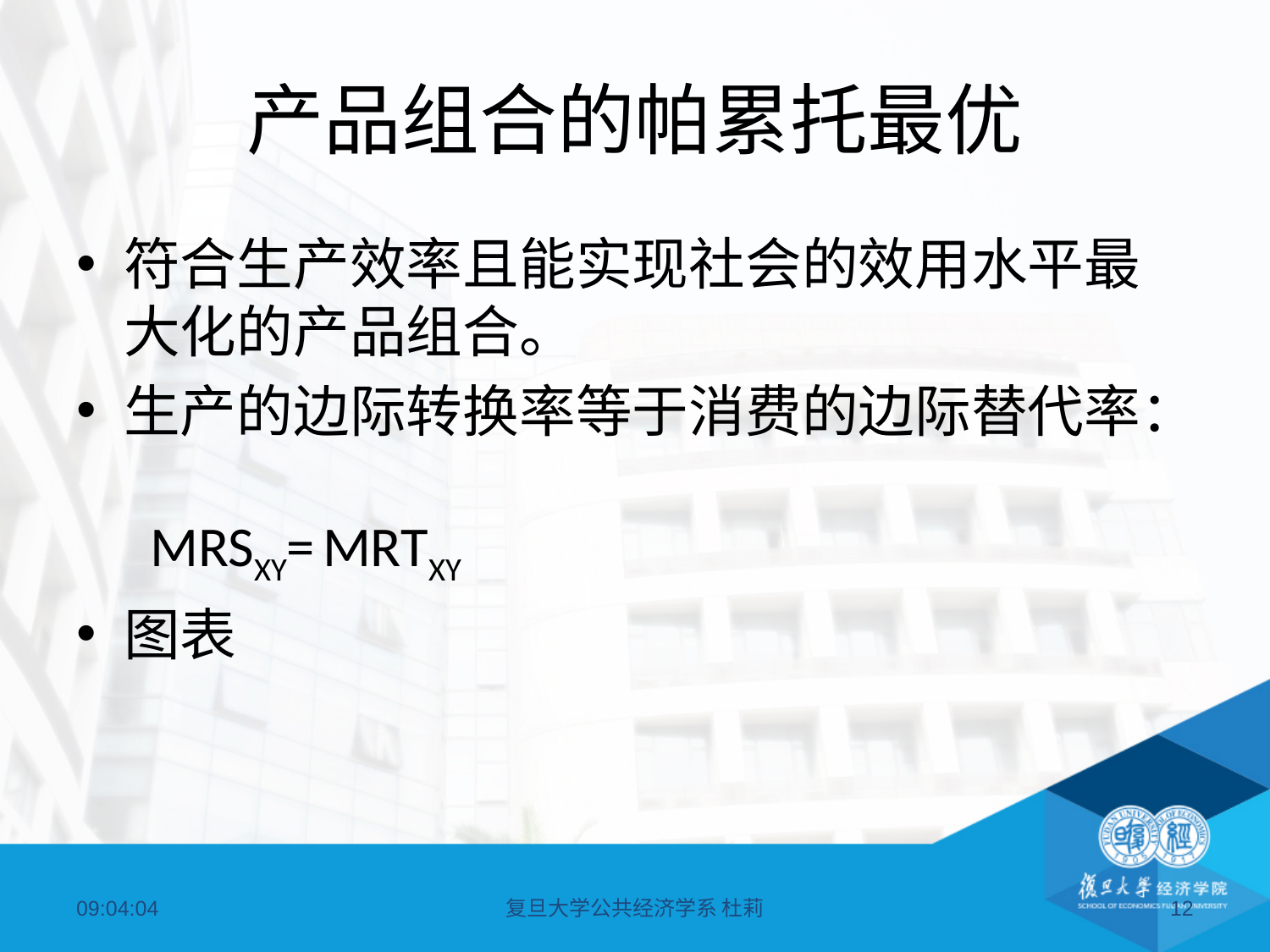

# 产品组合的帕累托最优
符合生产效率且能实现社会的效用水平最大化的产品组合。
生产的边际转换率等于消费的边际替代率：
 MRSXY= MRTXY
图表
09:04:04
复旦大学公共经济学系 杜莉
12